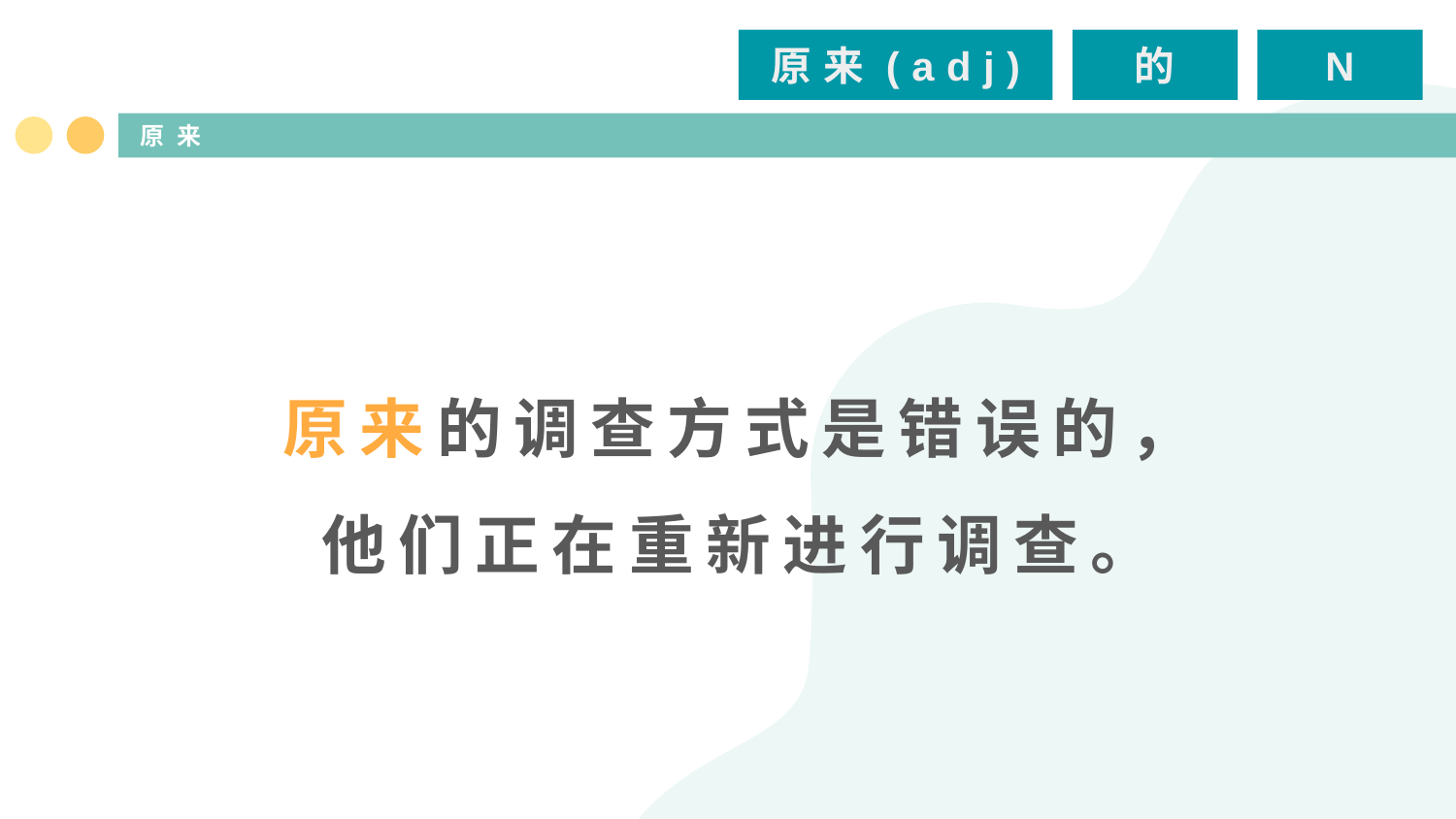

原来(adj)
的
N
# 原来
原来的调查方式是错误的，
他们正在重新进行调查。